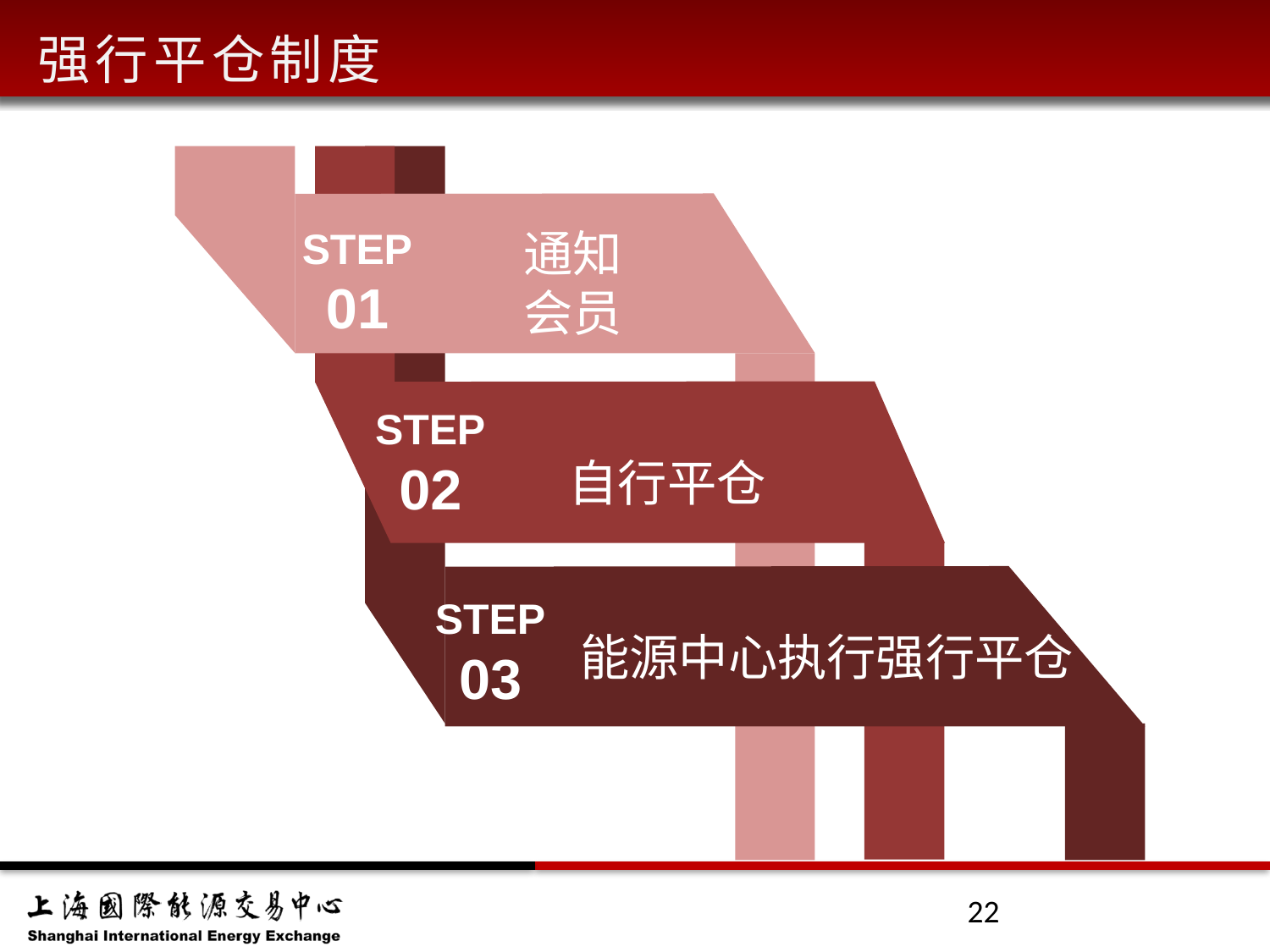

强行平仓制度

STEP
01
通知
会员

STEP
02
自行平仓

STEP
03
能源中心执行强行平仓

22